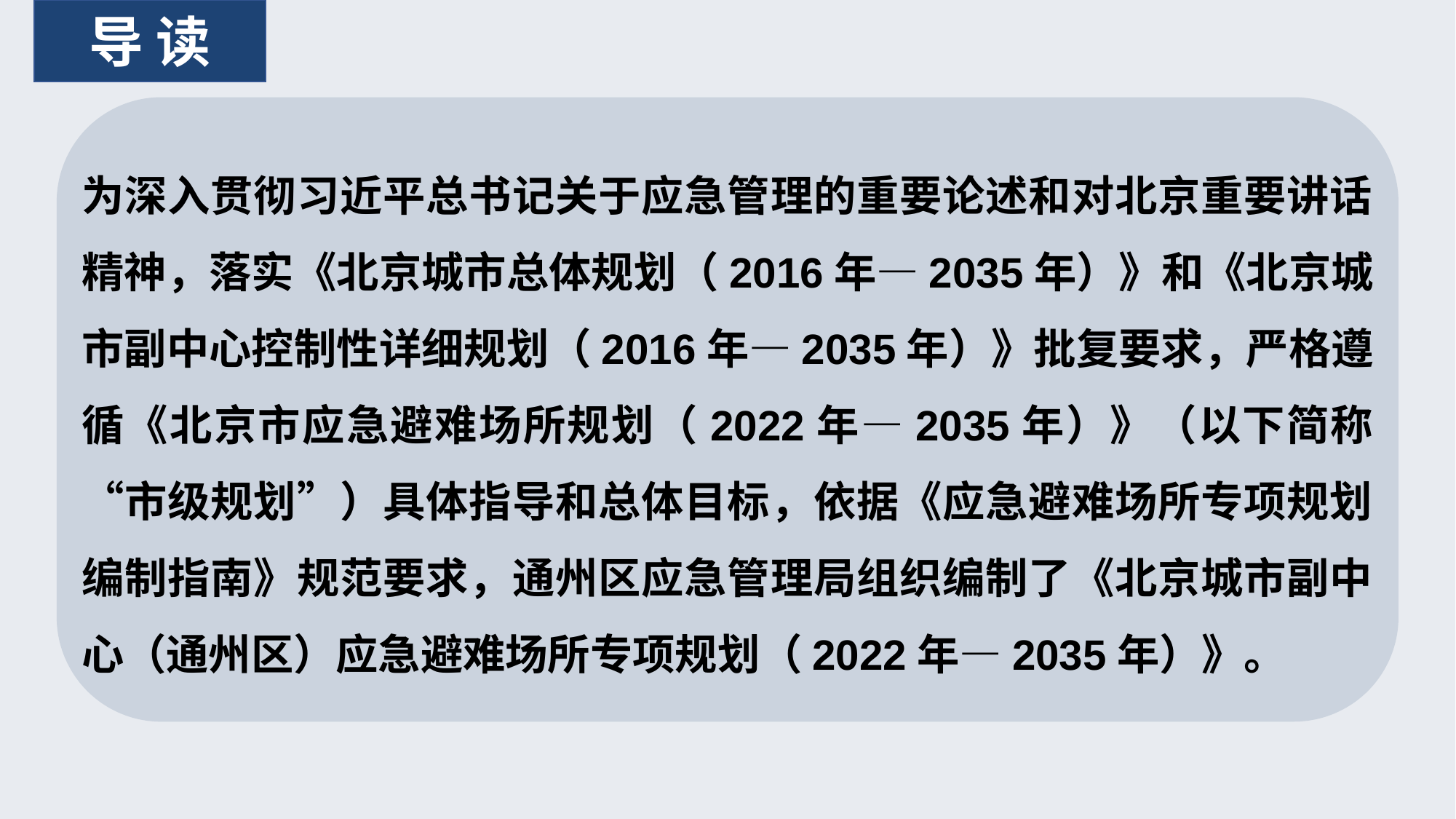

导 读

为深入贯彻习近平总书记关于应急管理的重要论述和对北京重要讲话精神，落实《北京城市总体规划（2016年—2035年）》和《北京城市副中心控制性详细规划（2016年—2035年）》批复要求，严格遵循《北京市应急避难场所规划（2022年—2035年）》（以下简称“市级规划”）具体指导和总体目标，依据《应急避难场所专项规划编制指南》规范要求，通州区应急管理局组织编制了《北京城市副中心（通州区）应急避难场所专项规划（2022年—2035年）》。